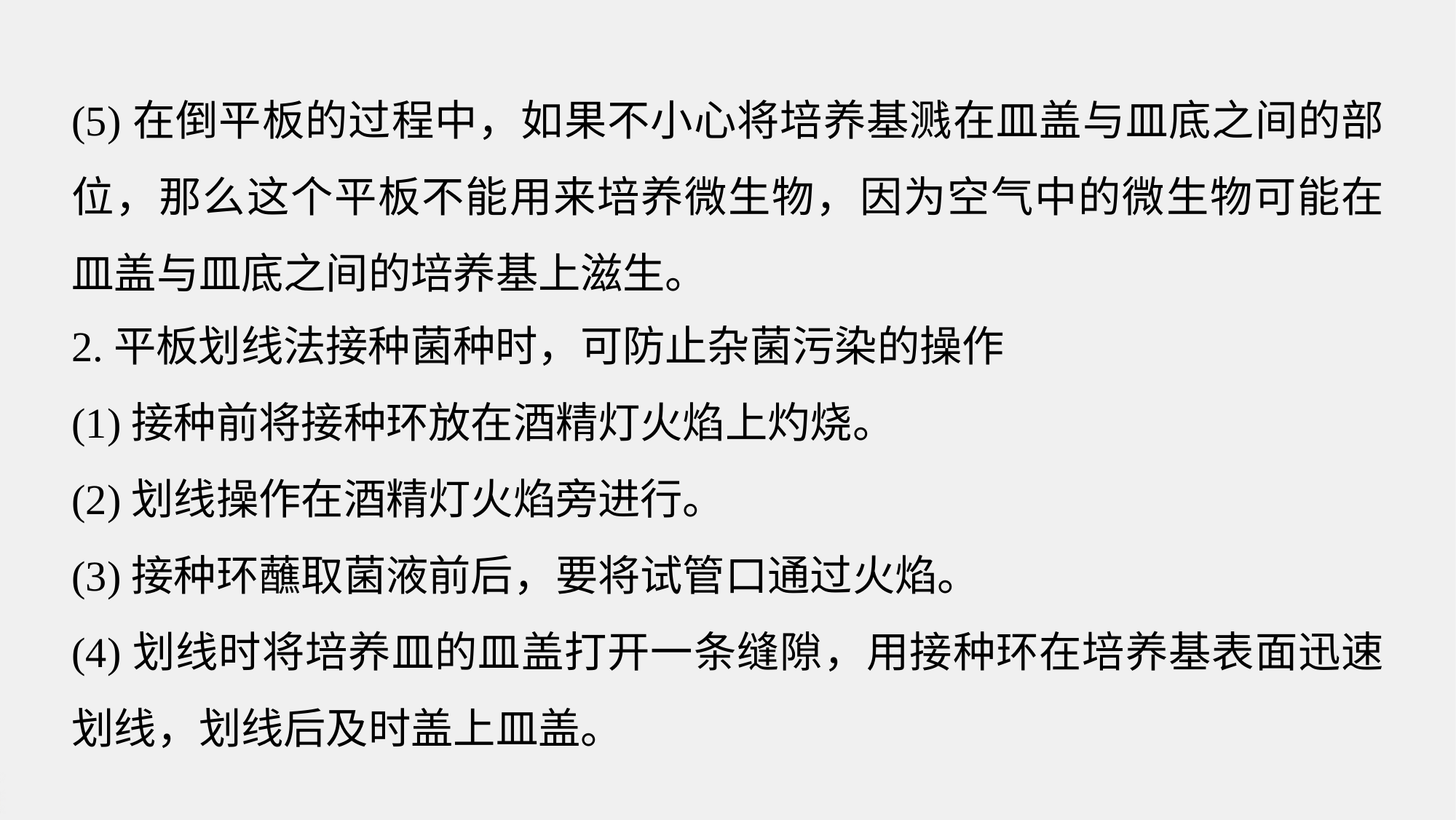

(5)在倒平板的过程中，如果不小心将培养基溅在皿盖与皿底之间的部位，那么这个平板不能用来培养微生物，因为空气中的微生物可能在皿盖与皿底之间的培养基上滋生。
2.平板划线法接种菌种时，可防止杂菌污染的操作
(1)接种前将接种环放在酒精灯火焰上灼烧。
(2)划线操作在酒精灯火焰旁进行。
(3)接种环蘸取菌液前后，要将试管口通过火焰。
(4)划线时将培养皿的皿盖打开一条缝隙，用接种环在培养基表面迅速划线，划线后及时盖上皿盖。